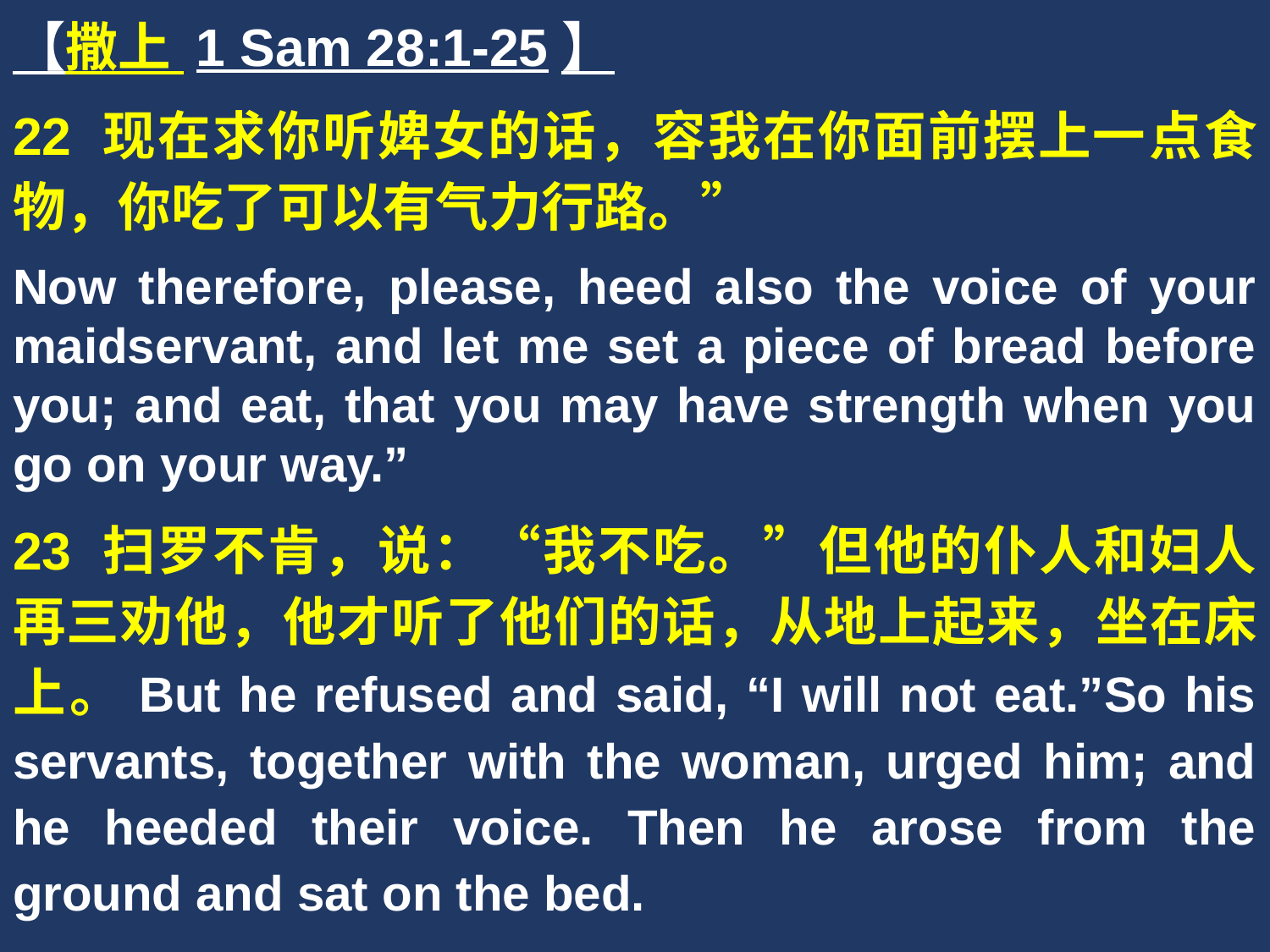

【撒上 1 Sam 28:1-25】
22 现在求你听婢女的话，容我在你面前摆上一点食物，你吃了可以有气力行路。”
Now therefore, please, heed also the voice of your maidservant, and let me set a piece of bread before you; and eat, that you may have strength when you go on your way.”
23 扫罗不肯，说：“我不吃。”但他的仆人和妇人再三劝他，他才听了他们的话，从地上起来，坐在床上。But he refused and said, “I will not eat.”So his servants, together with the woman, urged him; and he heeded their voice. Then he arose from the ground and sat on the bed.